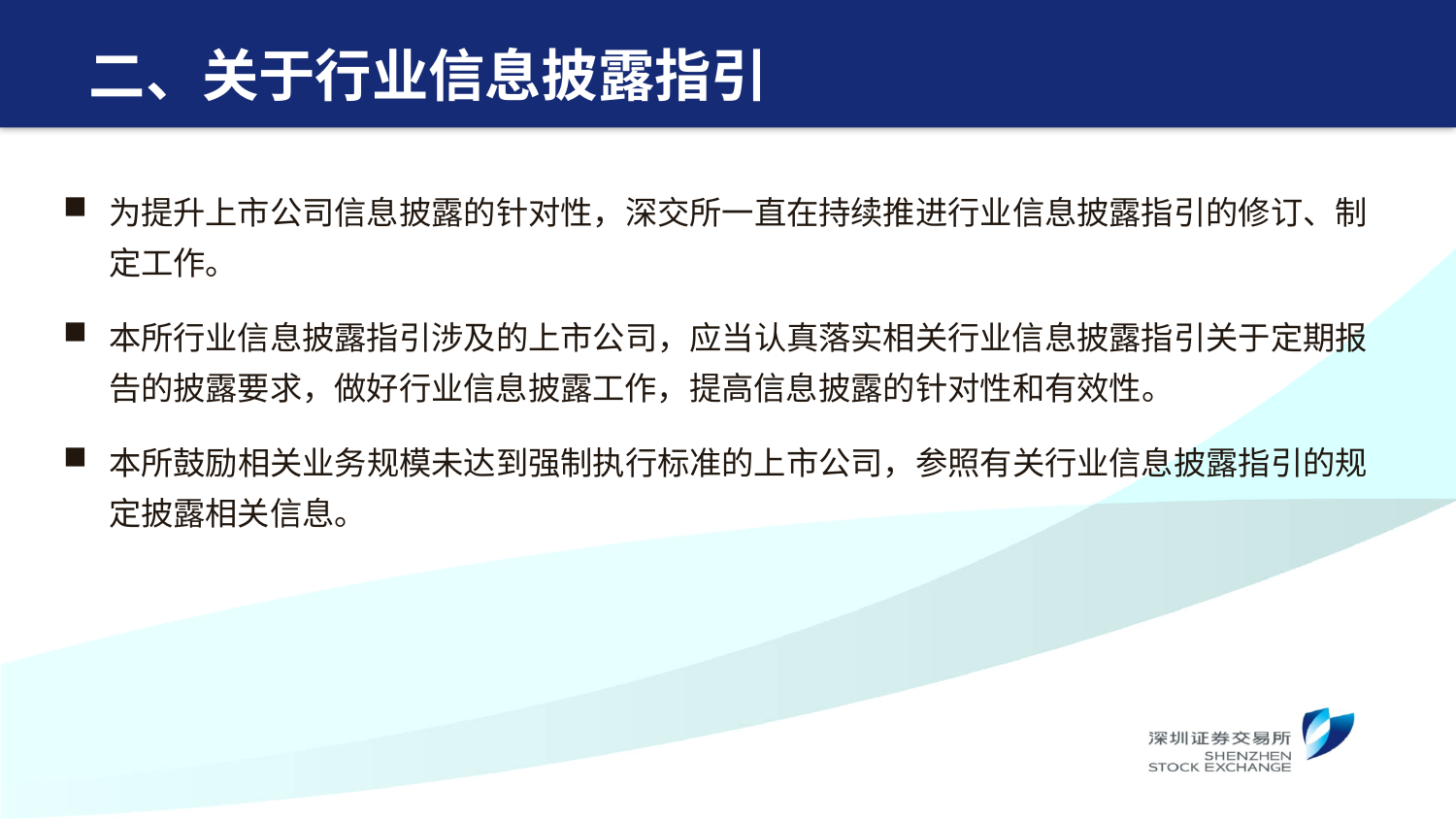

# 二、关于行业信息披露指引
为提升上市公司信息披露的针对性，深交所一直在持续推进行业信息披露指引的修订、制定工作。
本所行业信息披露指引涉及的上市公司，应当认真落实相关行业信息披露指引关于定期报告的披露要求，做好行业信息披露工作，提高信息披露的针对性和有效性。
本所鼓励相关业务规模未达到强制执行标准的上市公司，参照有关行业信息披露指引的规定披露相关信息。